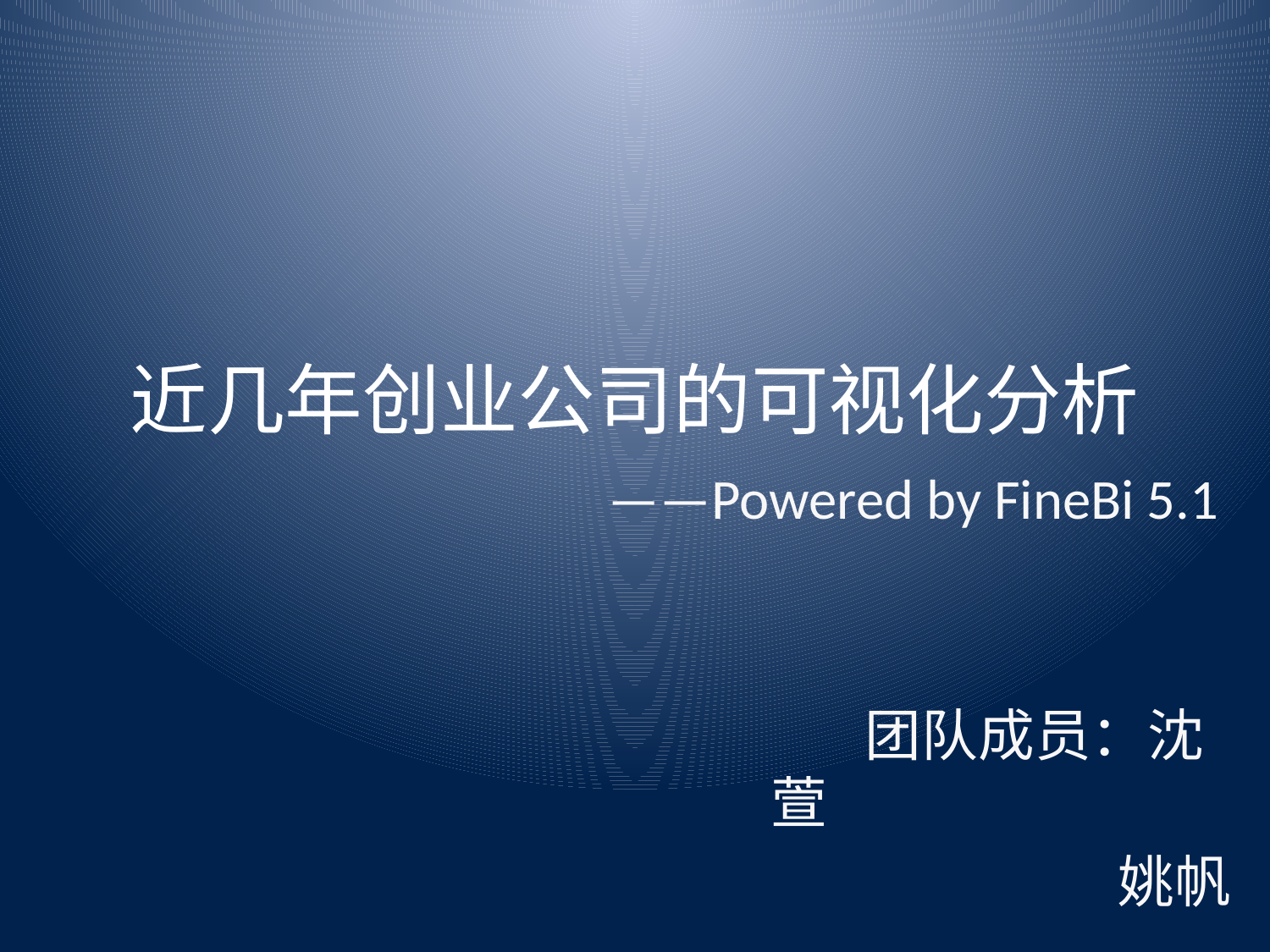

# 近几年创业公司的可视化分析
                  ——Powered by FineBi 5.1

                                    团队成员：沈萱
                                                          姚帆